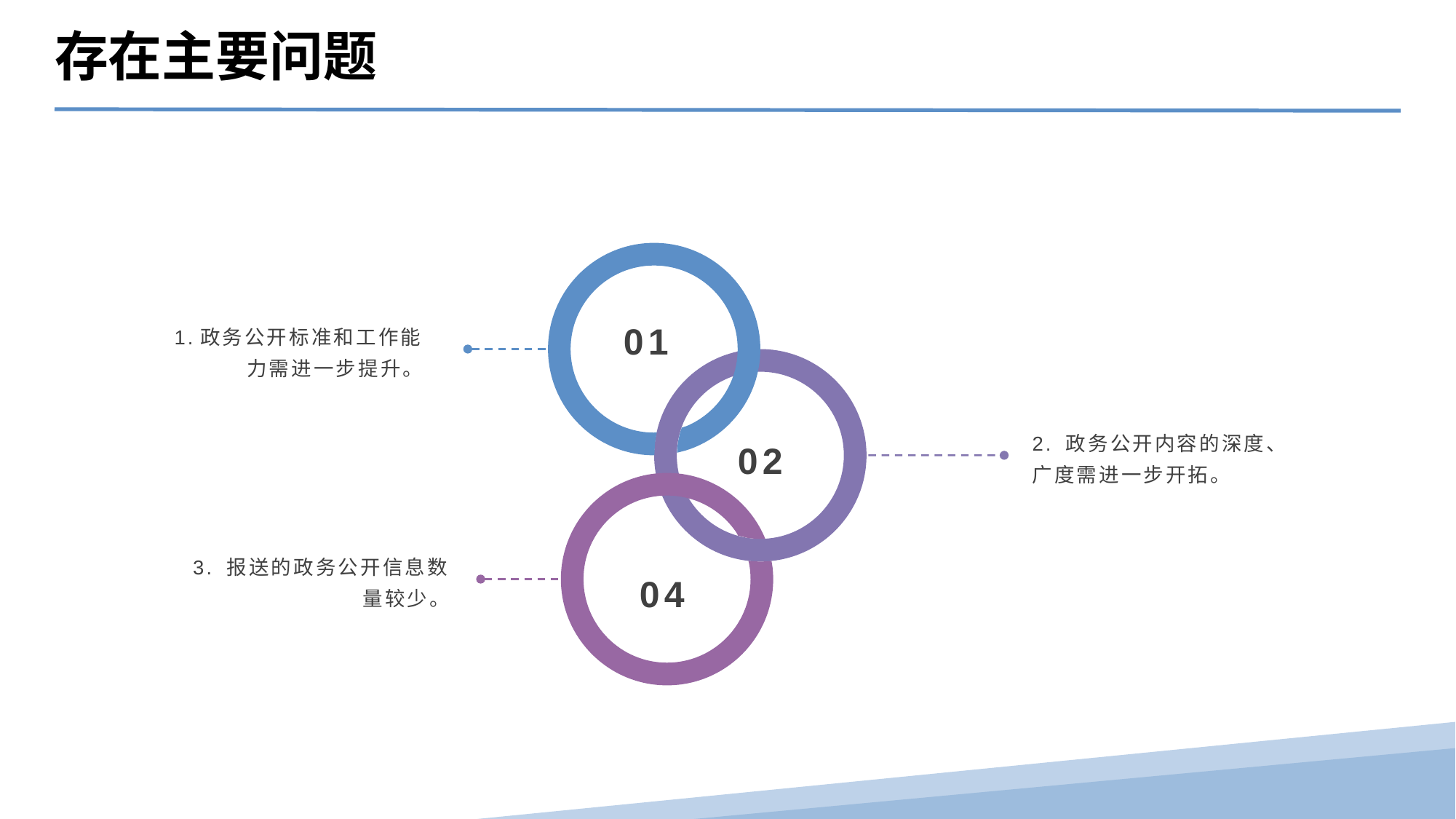

存在主要问题

01
1.政务公开标准和工作能力需进一步提升。

2. 政务公开内容的深度、广度需进一步开拓。
02

3. 报送的政务公开信息数量较少。
04